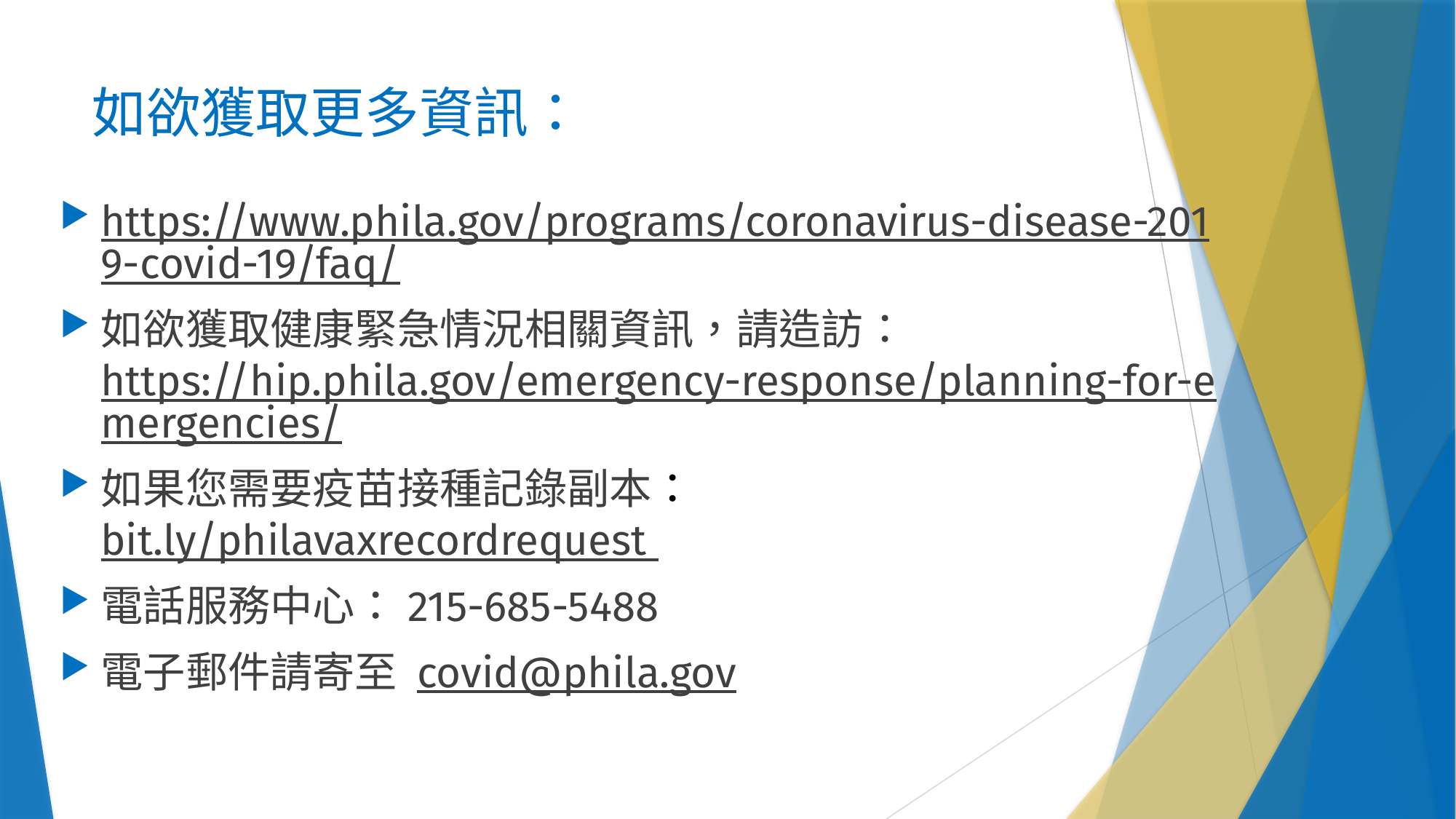

# 如欲獲取更多資訊：
https://www.phila.gov/programs/coronavirus-disease-2019-covid-19/faq/
如欲獲取健康緊急情況相關資訊，請造訪：https://hip.phila.gov/emergency-response/planning-for-emergencies/
如果您需要疫苗接種記錄副本：bit.ly/philavaxrecordrequest
電話服務中心：215-685-5488
電子郵件請寄至 covid@phila.gov